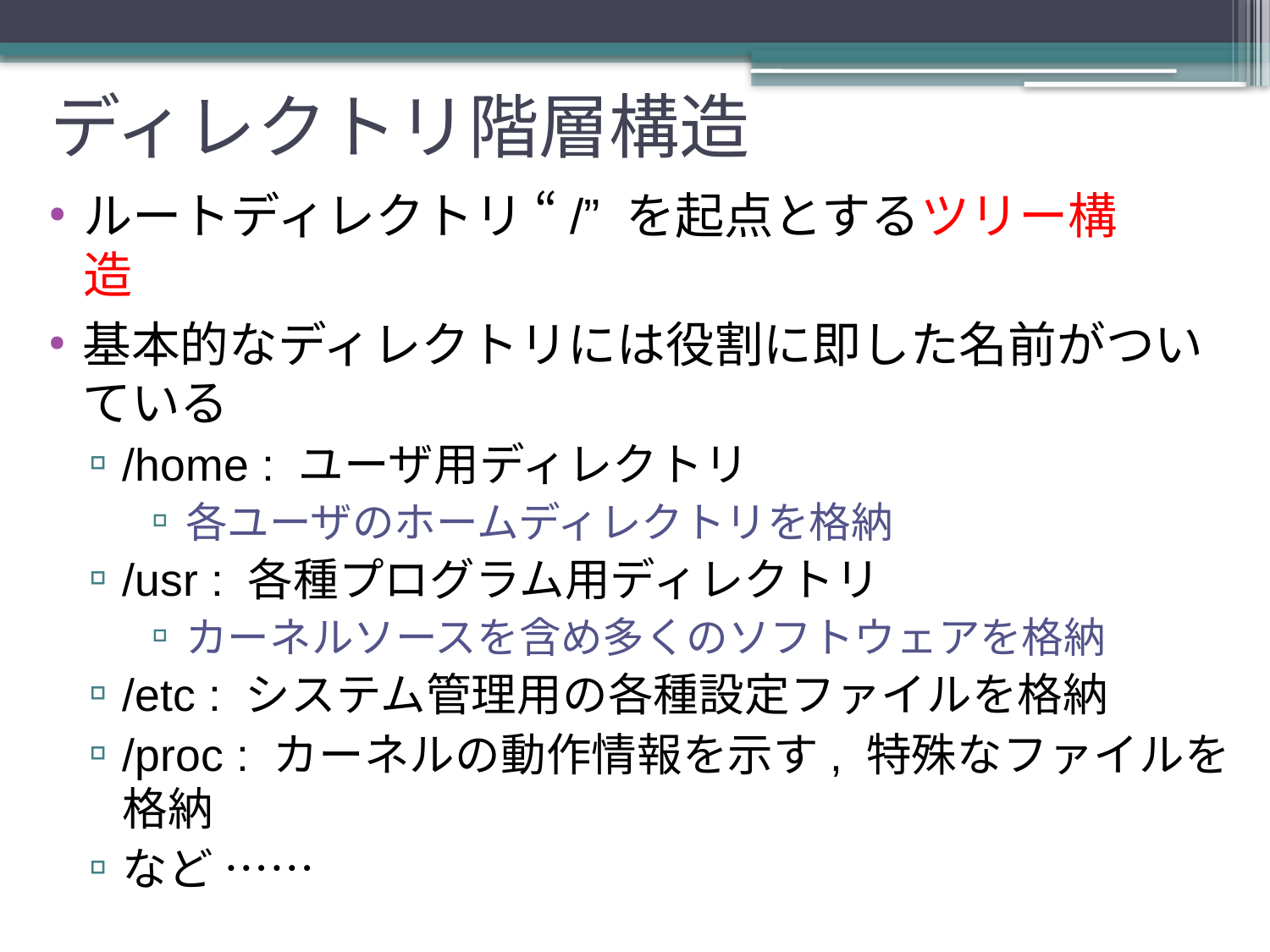

# ディレクトリ階層構造
ルートディレクトリ “/” を起点とするツリー構造
基本的なディレクトリには役割に即した名前がついている
/home : ユーザ用ディレクトリ
各ユーザのホームディレクトリを格納
/usr : 各種プログラム用ディレクトリ
カーネルソースを含め多くのソフトウェアを格納
/etc : システム管理用の各種設定ファイルを格納
/proc : カーネルの動作情報を示す, 特殊なファイルを格納
など ……